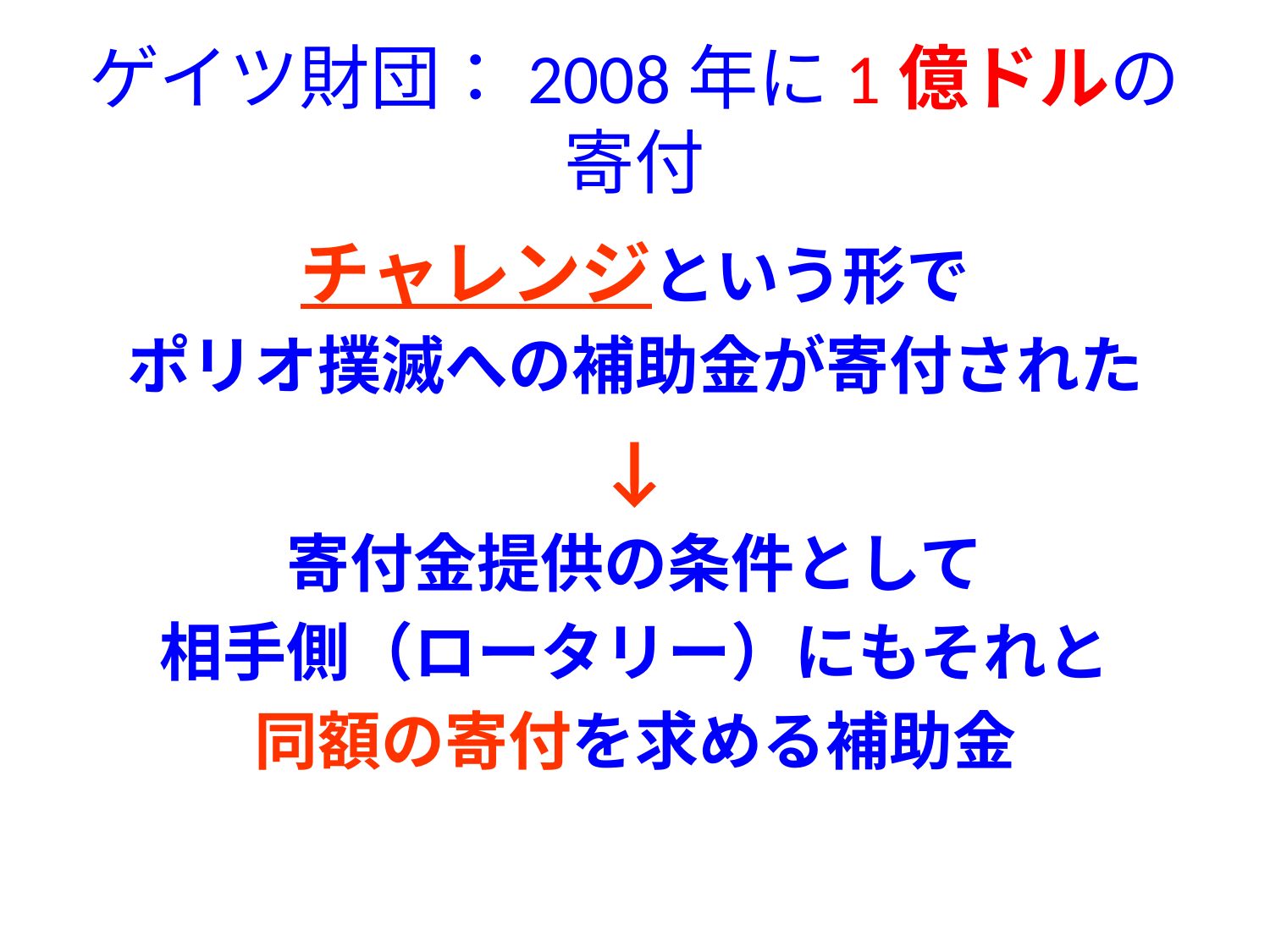

# ゲイツ財団：2008年に1億ドルの寄付
チャレンジという形で
ポリオ撲滅への補助金が寄付された
↓
寄付金提供の条件として
相手側（ロータリー）にもそれと
同額の寄付を求める補助金